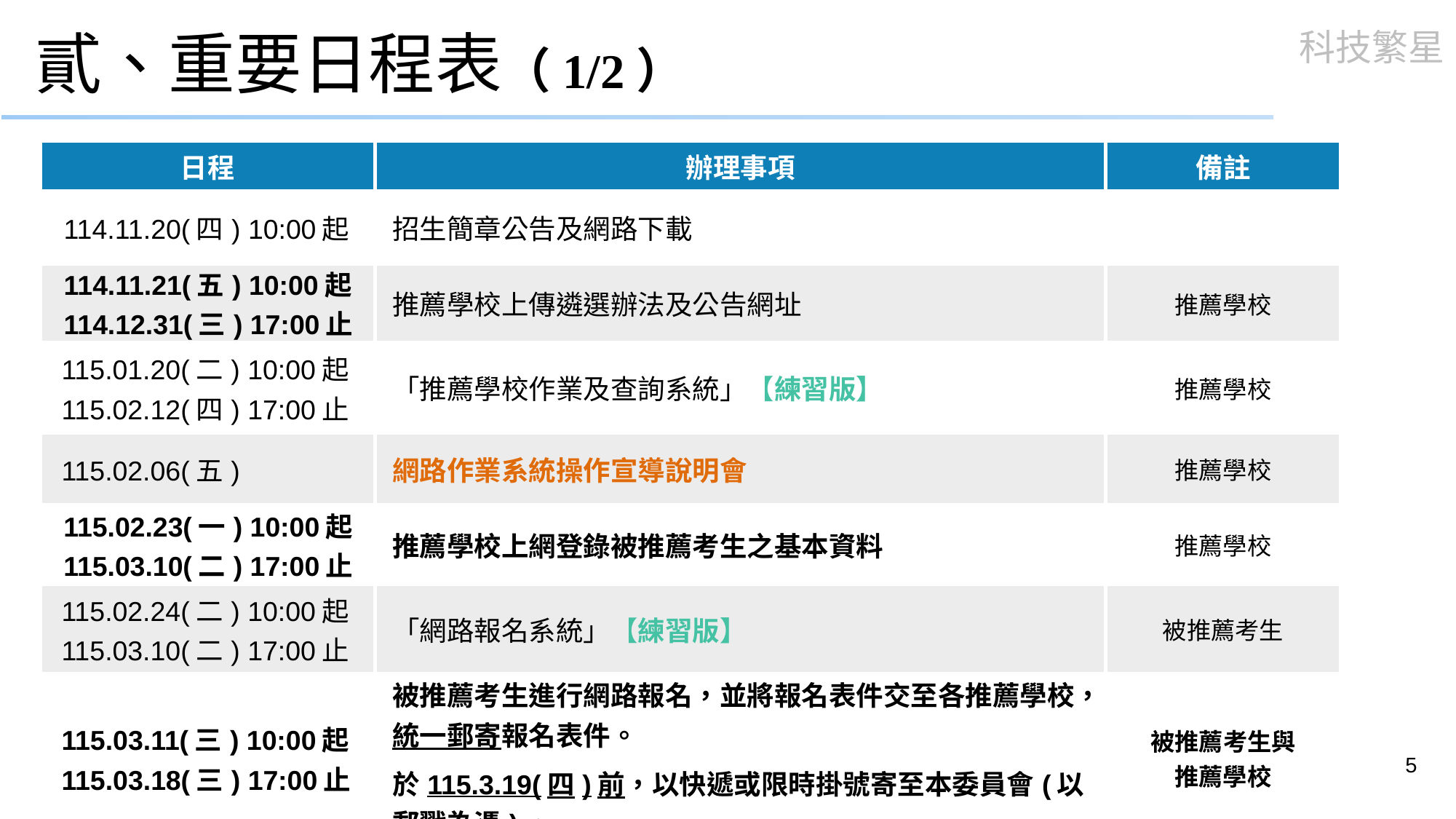

# 貳、重要日程表（1/2）
| 日程 | 辦理事項 | 備註 |
| --- | --- | --- |
| 114.11.20(四) 10:00起 | 招生簡章公告及網路下載 |  |
| 114.11.21(五) 10:00起 114.12.31(三) 17:00止 | 推薦學校上傳遴選辦法及公告網址 | 推薦學校 |
| 115.01.20(二) 10:00起 115.02.12(四) 17:00止 | 「推薦學校作業及查詢系統」【練習版】 | 推薦學校 |
| 115.02.06(五) | 網路作業系統操作宣導說明會 | 推薦學校 |
| 115.02.23(一) 10:00起 115.03.10(二) 17:00止 | 推薦學校上網登錄被推薦考生之基本資料 | 推薦學校 |
| 115.02.24(二) 10:00起 115.03.10(二) 17:00止 | 「網路報名系統」【練習版】 | 被推薦考生 |
| 115.03.11(三) 10:00起 115.03.18(三) 17:00止 | 被推薦考生進行網路報名，並將報名表件交至各推薦學校，統一郵寄報名表件。 於115.3.19(四)前，以快遞或限時掛號寄至本委員會(以郵戳為憑)。 | 被推薦考生與 推薦學校 |
5